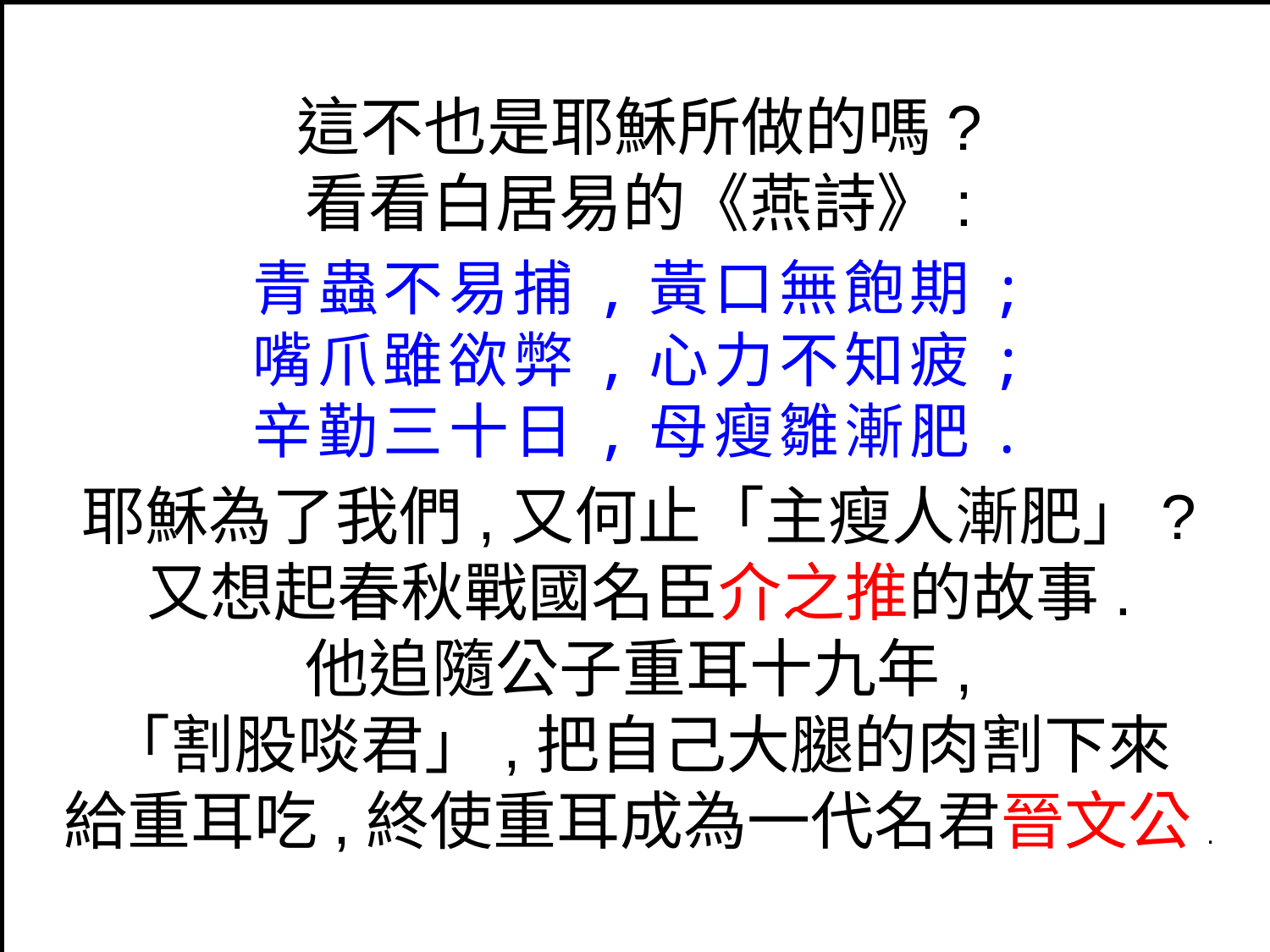

這不也是耶穌所做的嗎?
看看白居易的《燕詩》:
青蟲不易捕,黃口無飽期;
嘴爪雖欲弊,心力不知疲;
辛勤三十日,母瘦雛漸肥.
耶穌為了我們,又何止「主瘦人漸肥」?
又想起春秋戰國名臣介之推的故事.
他追隨公子重耳十九年,
「割股啖君」,把自己大腿的肉割下來
給重耳吃,終使重耳成為一代名君晉文公.